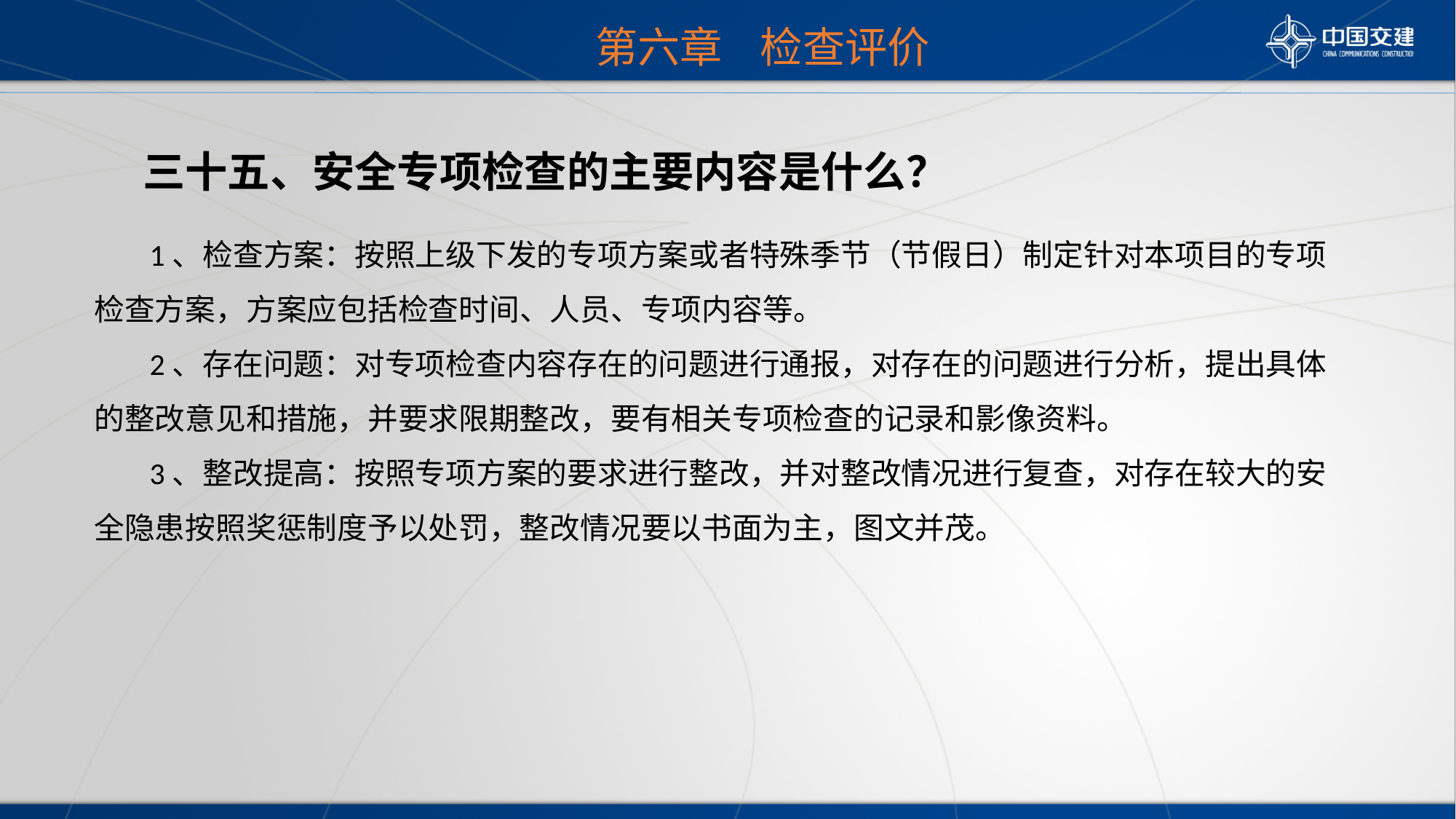

第六章    检查评价
    三十五、安全专项检查的主要内容是什么？
        1、检查方案：按照上级下发的专项方案或者特殊季节（节假日）制定针对本项目的专项检查方案，方案应包括检查时间、人员、专项内容等。
        2、存在问题：对专项检查内容存在的问题进行通报，对存在的问题进行分析，提出具体的整改意见和措施，并要求限期整改，要有相关专项检查的记录和影像资料。
        3、整改提高：按照专项方案的要求进行整改，并对整改情况进行复查，对存在较大的安全隐患按照奖惩制度予以处罚，整改情况要以书面为主，图文并茂。